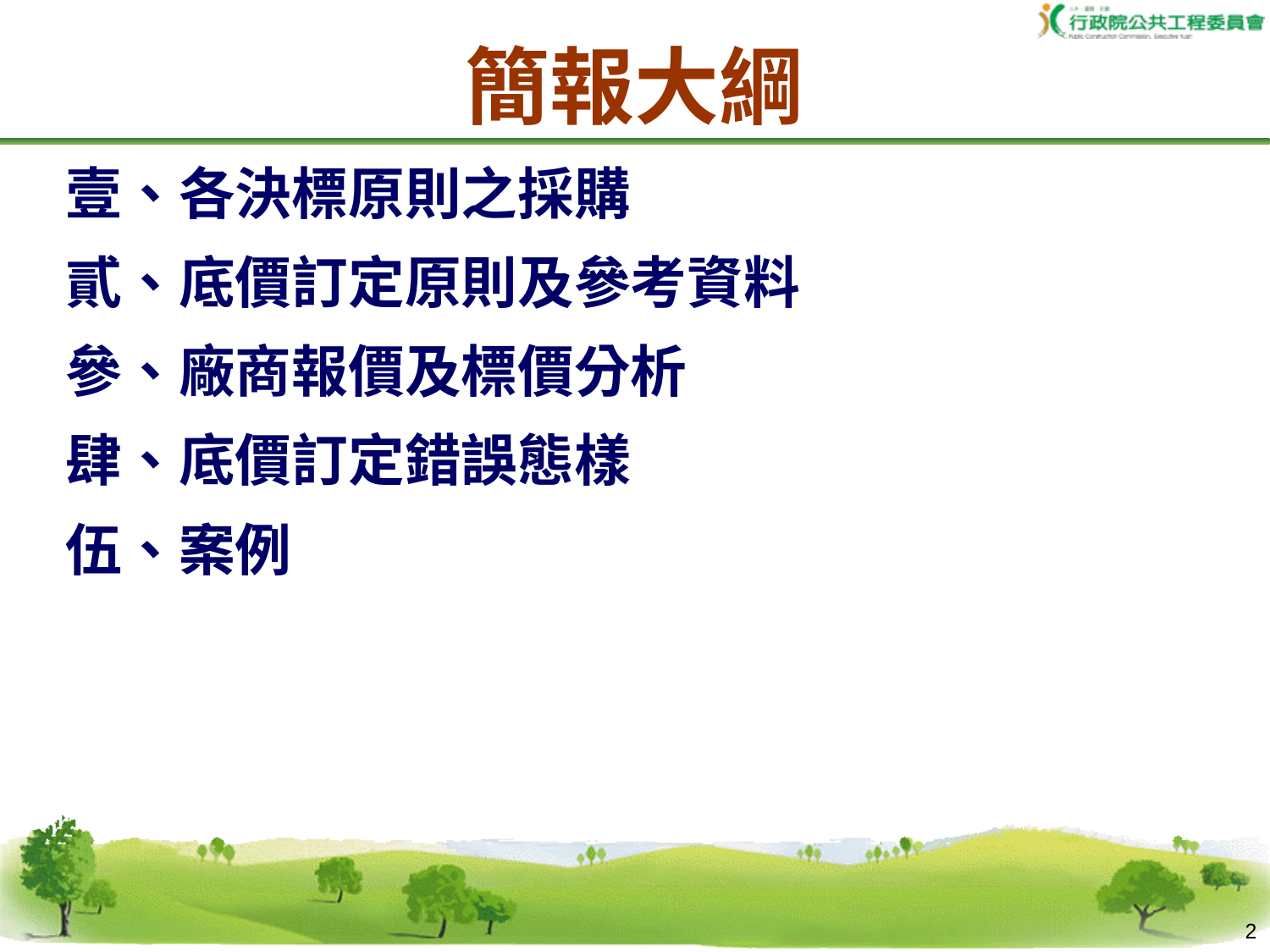

# 簡報大綱
壹、各決標原則之採購
貳、底價訂定原則及參考資料
參、廠商報價及標價分析
肆、底價訂定錯誤態樣
伍、案例
2